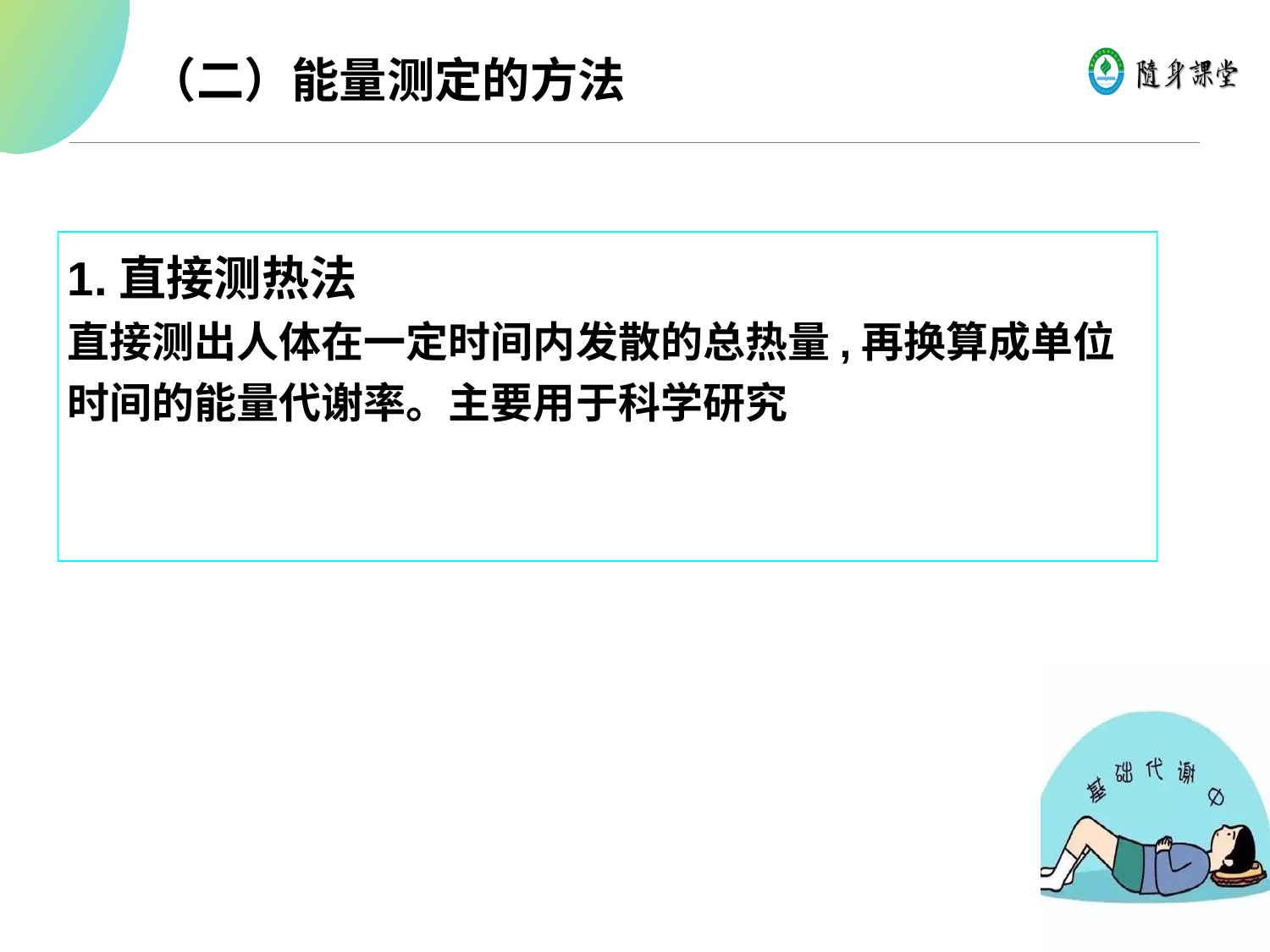

（二）能量测定的方法
1.直接测热法
直接测出人体在一定时间内发散的总热量,再换算成单位时间的能量代谢率。主要用于科学研究